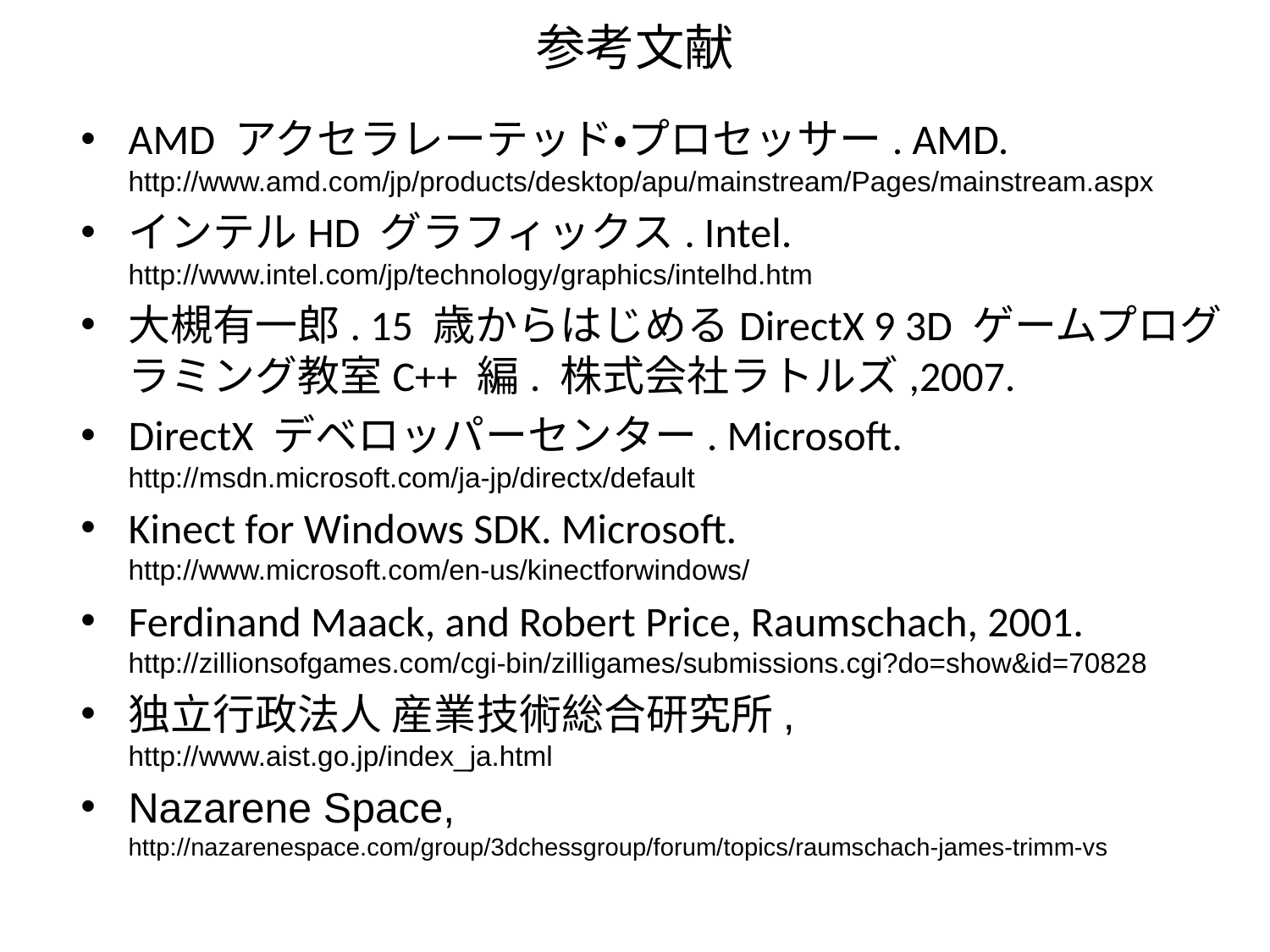

# 参考文献
AMD アクセラレーテッド・プロセッサー. AMD.
http://www.amd.com/jp/products/desktop/apu/mainstream/Pages/mainstream.aspx
インテルHD グラフィックス. Intel. http://www.intel.com/jp/technology/graphics/intelhd.htm
大槻有一郎. 15 歳からはじめるDirectX 9 3D ゲームプログラミング教室C++ 編. 株式会社ラトルズ,2007.
DirectX デベロッパーセンター. Microsoft.
http://msdn.microsoft.com/ja-jp/directx/default
Kinect for Windows SDK. Microsoft.
http://www.microsoft.com/en-us/kinectforwindows/
Ferdinand Maack, and Robert Price, Raumschach, 2001.
http://zillionsofgames.com/cgi-bin/zilligames/submissions.cgi?do=show&id=70828
独立行政法人 産業技術総合研究所,
http://www.aist.go.jp/index_ja.html
Nazarene Space,
http://nazarenespace.com/group/3dchessgroup/forum/topics/raumschach-james-trimm-vs